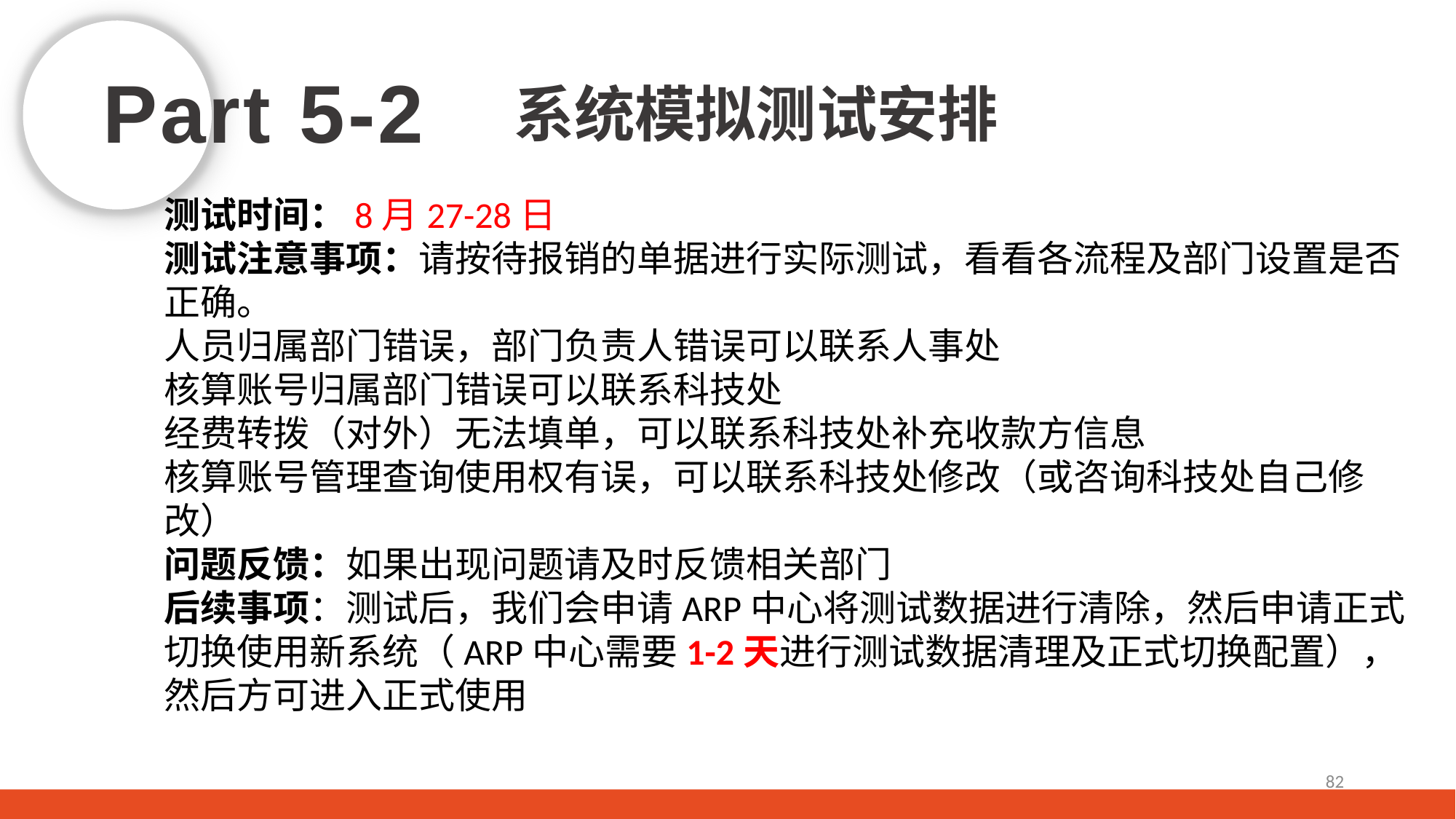

系统模拟测试安排
Part 5-2
测试时间：8月27-28日
测试注意事项：请按待报销的单据进行实际测试，看看各流程及部门设置是否正确。
人员归属部门错误，部门负责人错误可以联系人事处
核算账号归属部门错误可以联系科技处
经费转拨（对外）无法填单，可以联系科技处补充收款方信息
核算账号管理查询使用权有误，可以联系科技处修改（或咨询科技处自己修改）
问题反馈：如果出现问题请及时反馈相关部门
后续事项：测试后，我们会申请ARP中心将测试数据进行清除，然后申请正式切换使用新系统（ARP中心需要1-2天进行测试数据清理及正式切换配置），然后方可进入正式使用
82